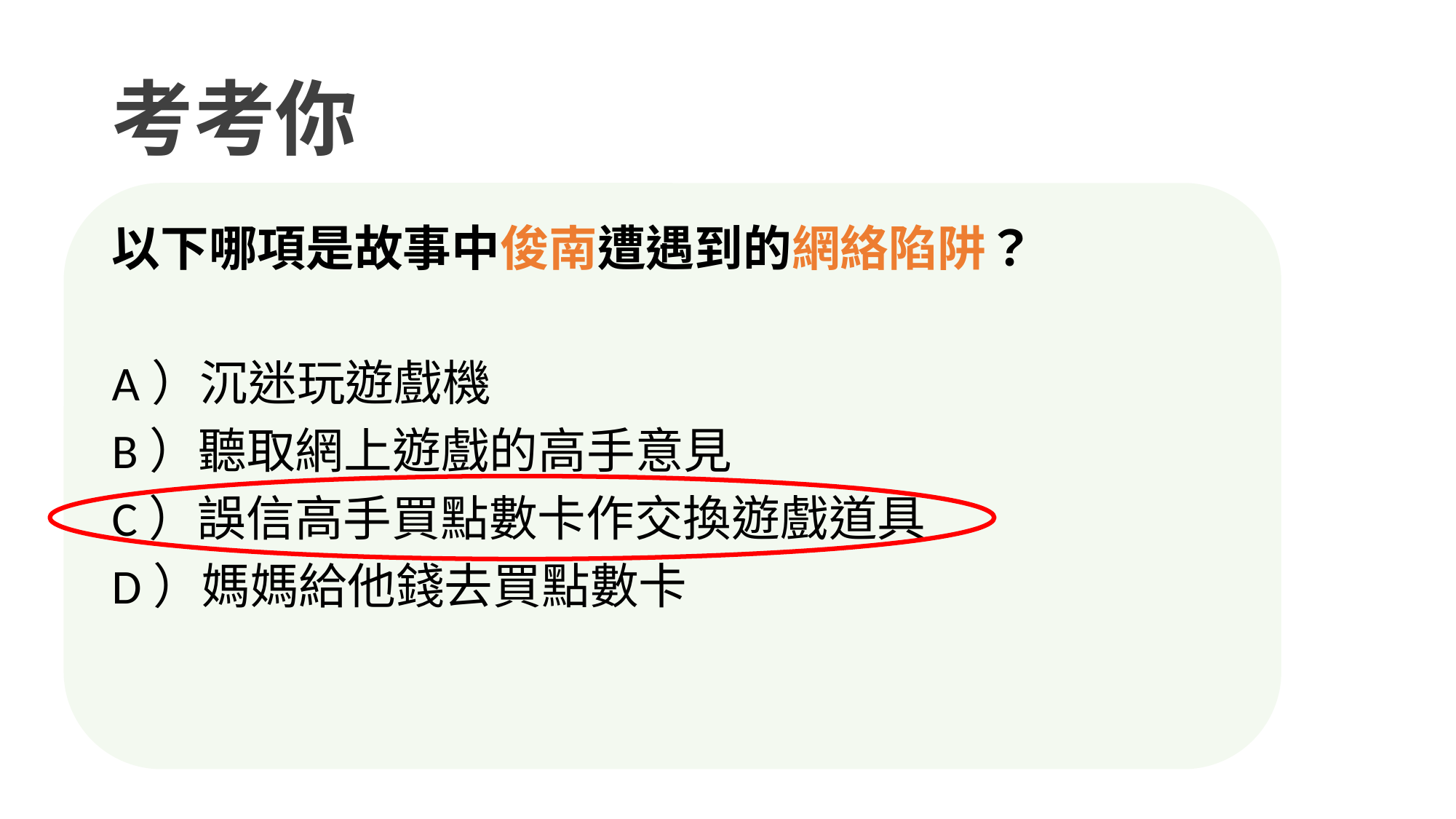

# 考考你

以下哪項是故事中俊南遭遇到的網絡陷阱？

A）沉迷玩遊戲機
B）聽取網上遊戲的高手意見
C）誤信高手買點數卡作交換遊戲道具
D）媽媽給他錢去買點數卡